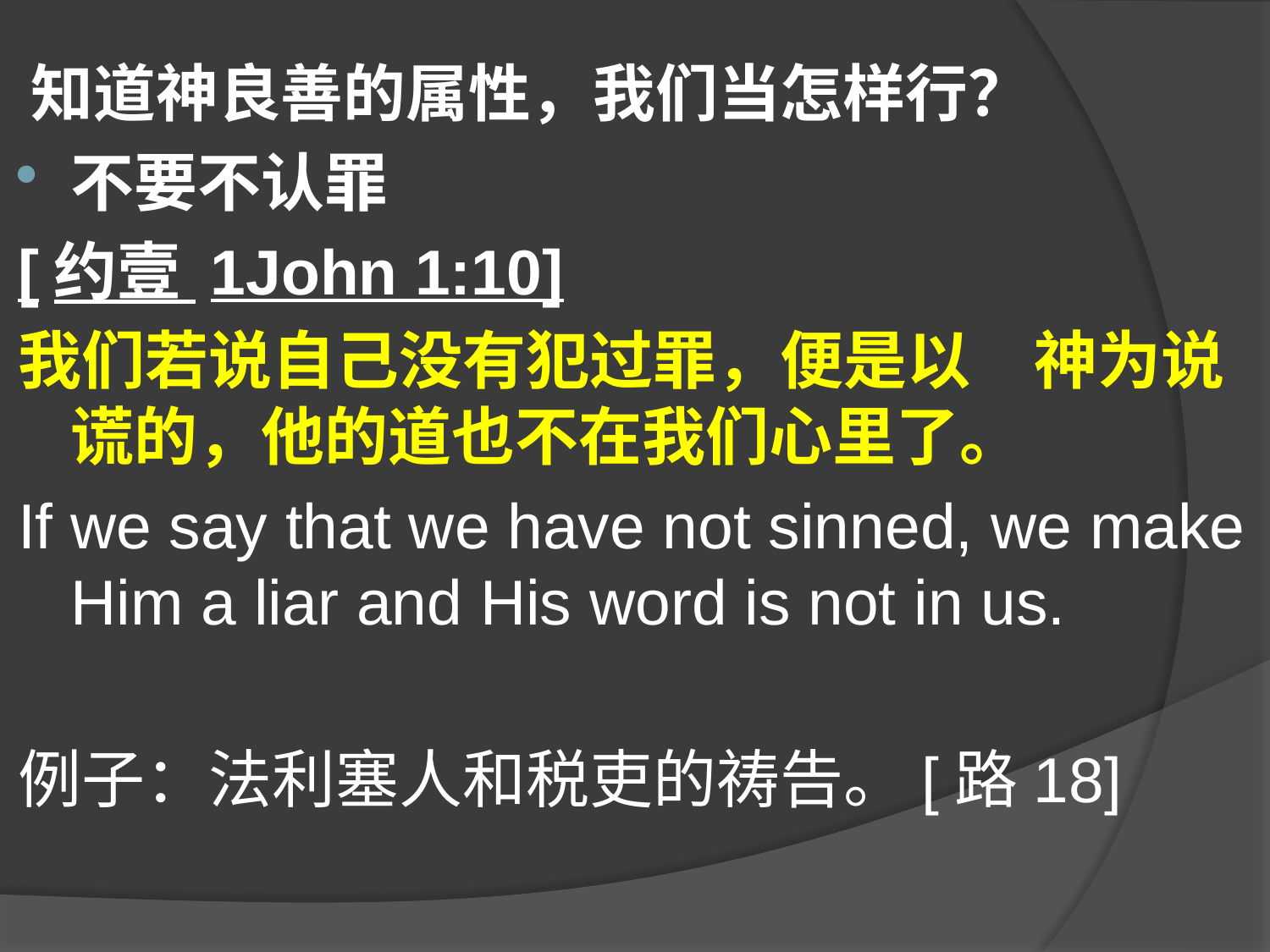

# 知道神良善的属性，我们当怎样行？
不要不认罪
[约壹 1John 1:10]
我们若说自己没有犯过罪，便是以　神为说谎的，他的道也不在我们心里了。
If we say that we have not sinned, we make Him a liar and His word is not in us.

例子：法利塞人和税吏的祷告。[路18]